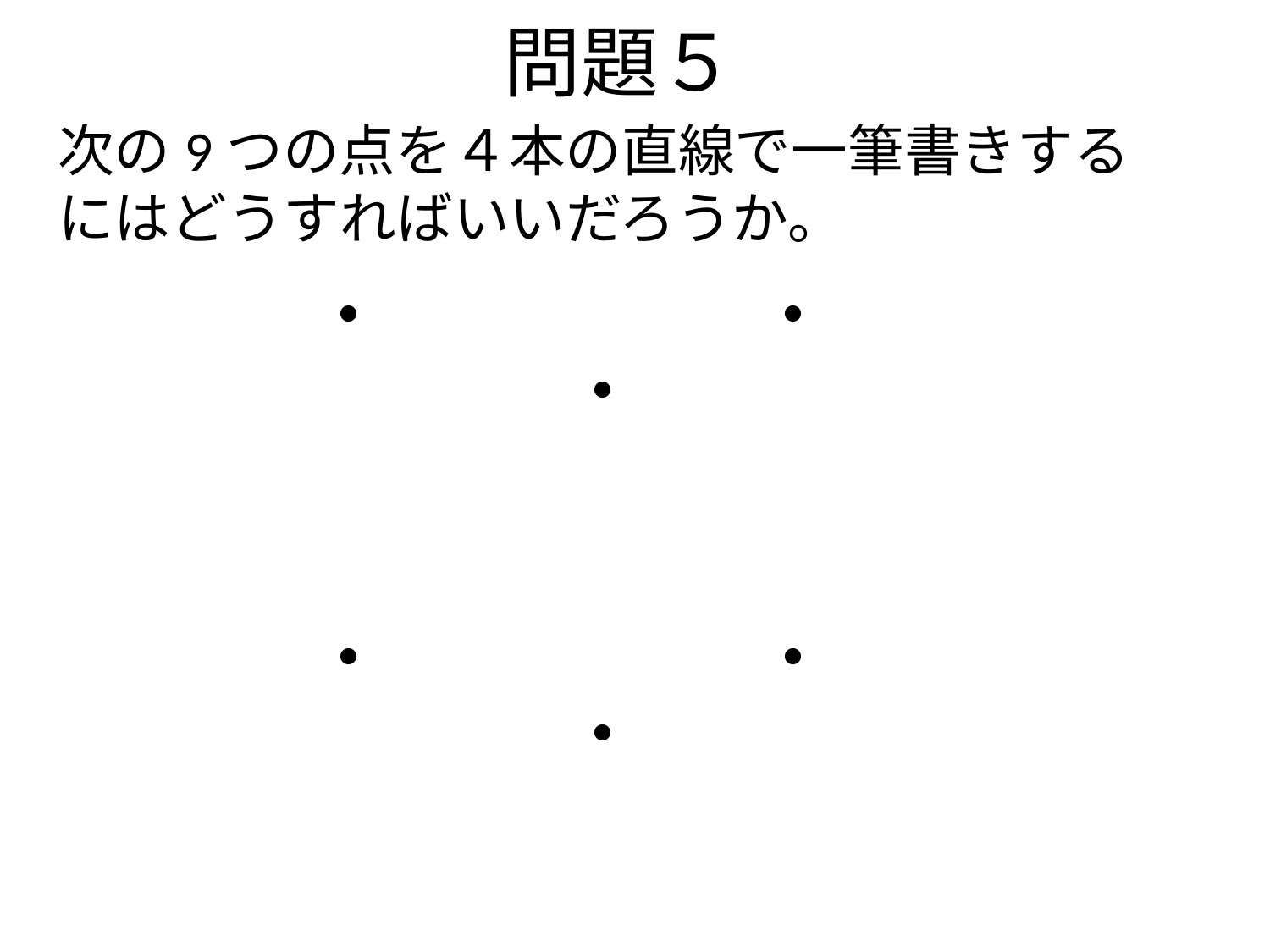

# 問題５
次の9つの点を４本の直線で一筆書きするにはどうすればいいだろうか。

・　　　　　　・　　　　　　・

・　　　　　　・　　　　　　・

・　　　　　　・　　　　　　・